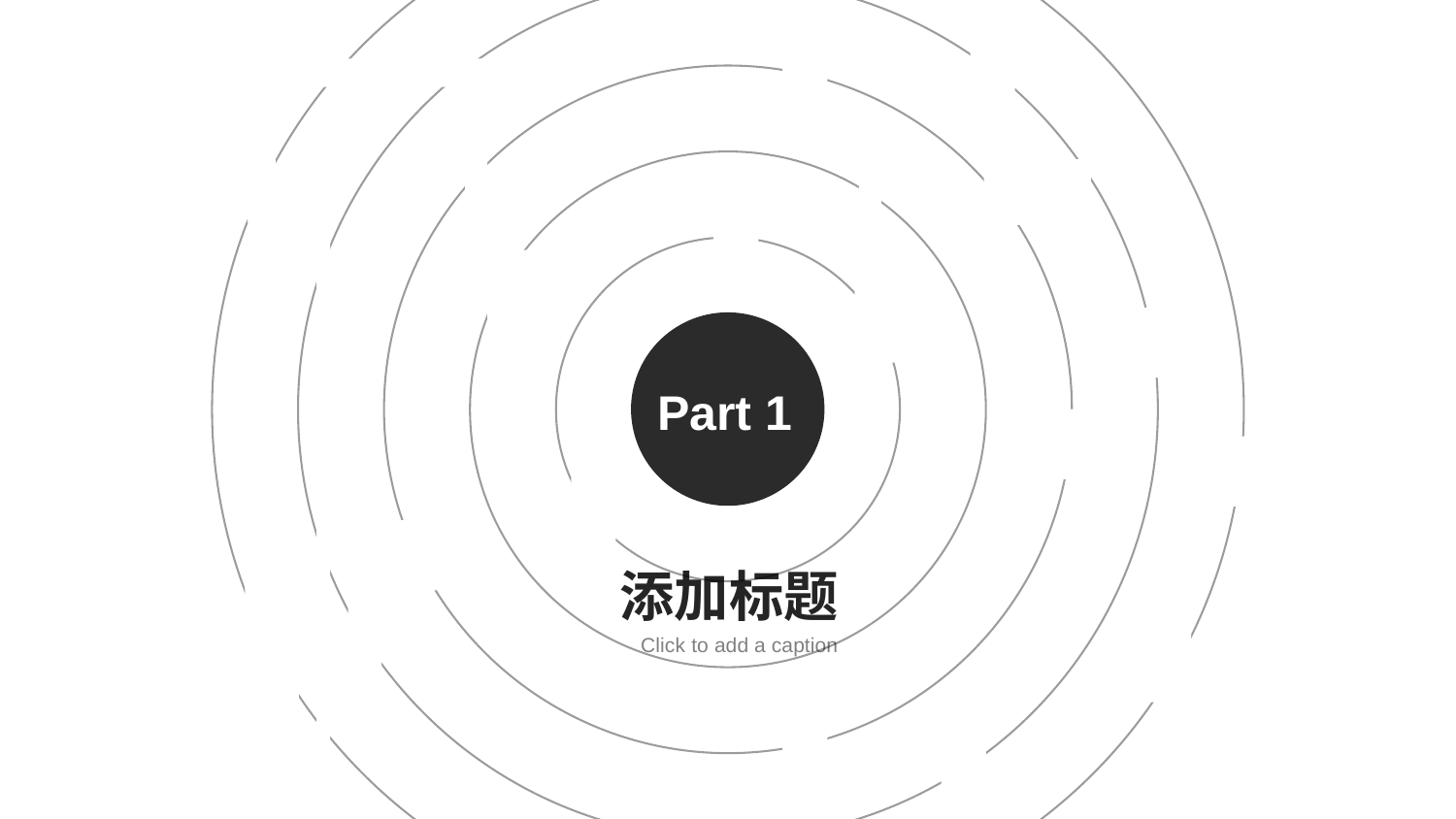

Part 1
添加标题
Click to add a caption